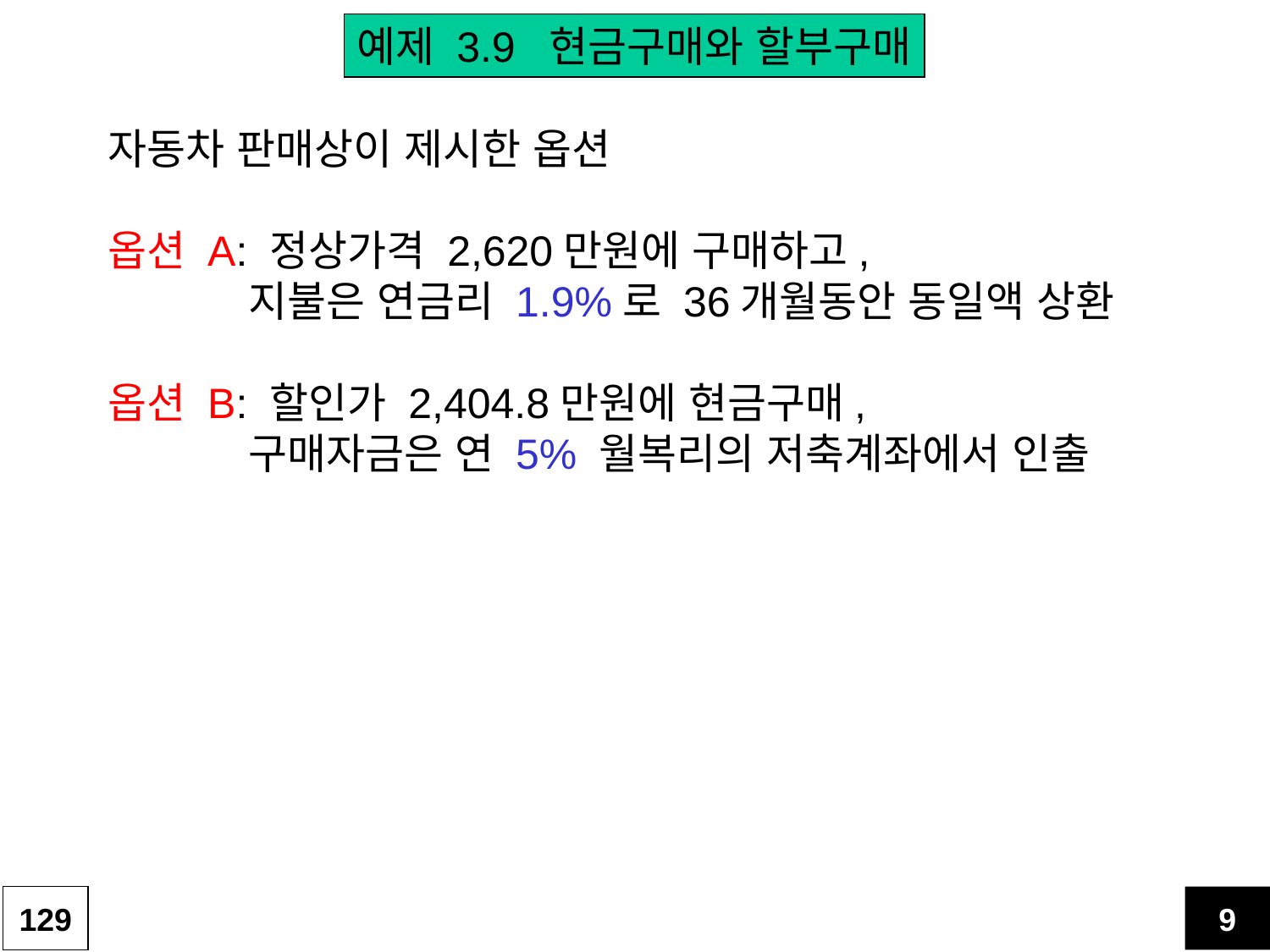

예제 3.9  현금구매와 할부구매
자동차 판매상이 제시한 옵션

옵션 A: 정상가격 2,620만원에 구매하고,
           지불은 연금리 1.9%로 36개월동안 동일액 상환

옵션 B: 할인가 2,404.8만원에 현금구매,
           구매자금은 연 5% 월복리의 저축계좌에서 인출

129
9